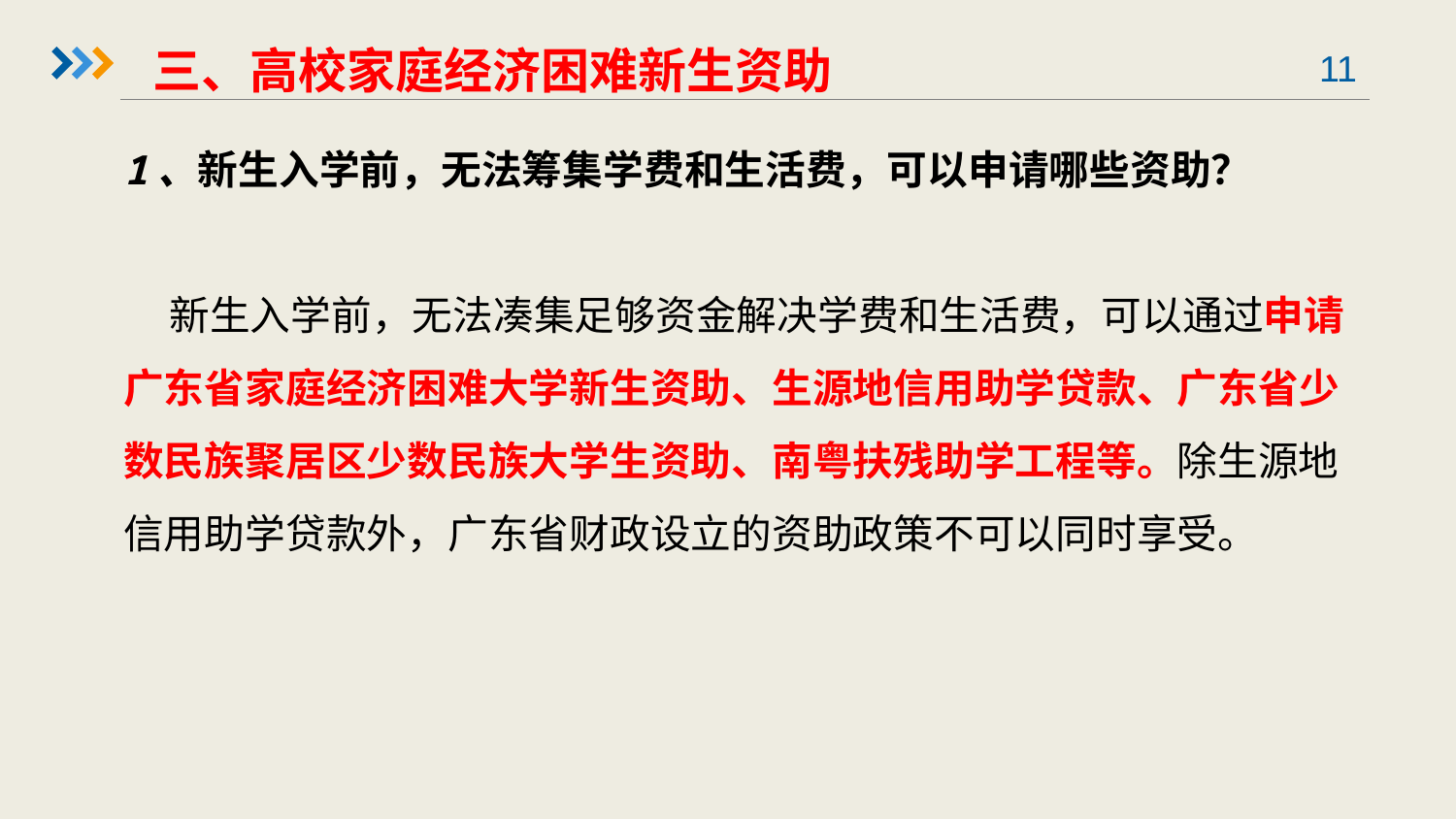

三、高校家庭经济困难新生资助
1、新生入学前，无法筹集学费和生活费，可以申请哪些资助？

    新生入学前，无法凑集足够资金解决学费和生活费，可以通过申请广东省家庭经济困难大学新生资助、生源地信用助学贷款、广东省少数民族聚居区少数民族大学生资助、南粤扶残助学工程等。除生源地信用助学贷款外，广东省财政设立的资助政策不可以同时享受。